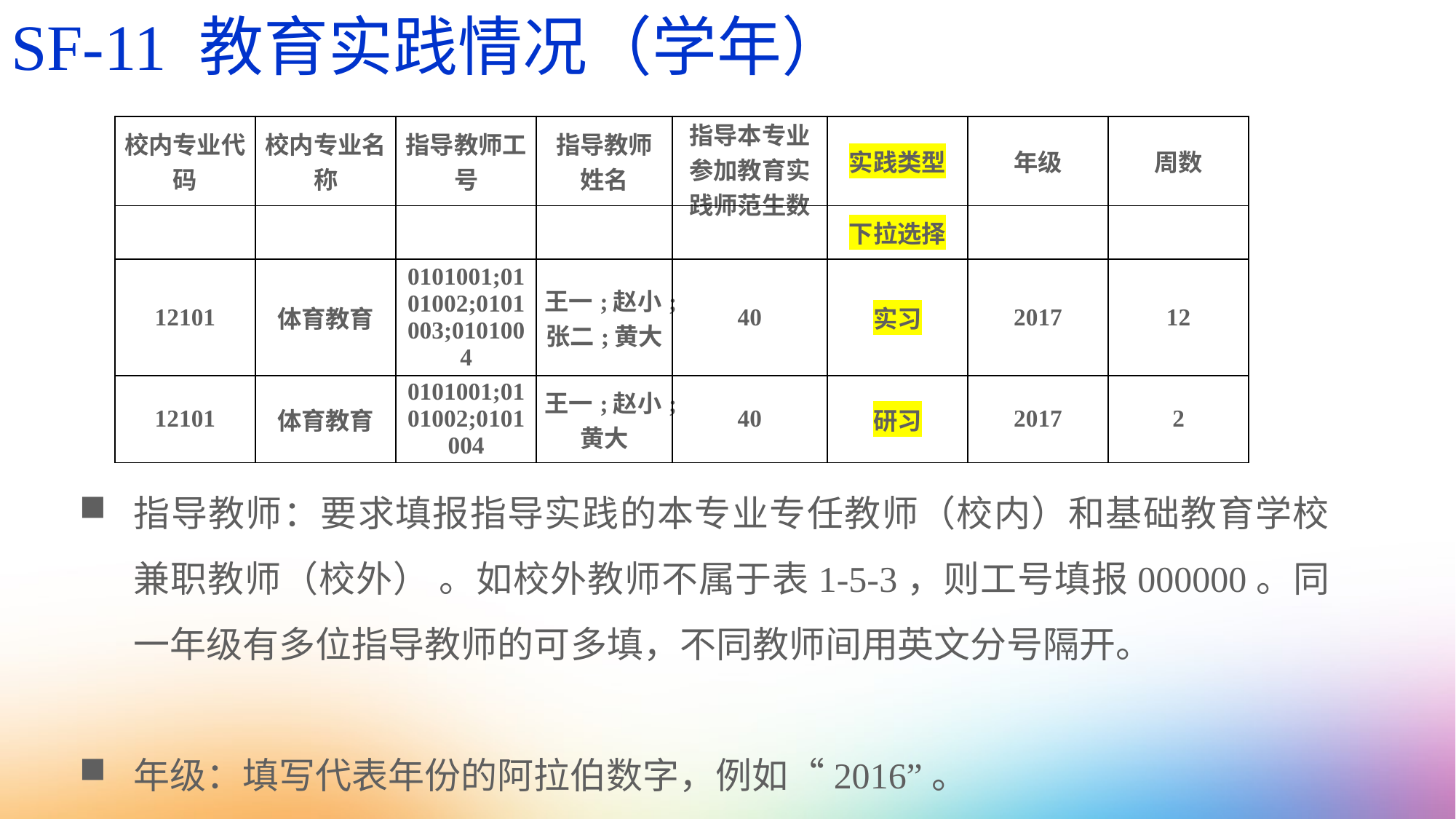

SF-11 教育实践情况（学年）

| 校内专业代码 | 校内专业名称 | 指导教师工号 | 指导教师姓名 | 指导本专业参加教育实践师范生数 | 实践类型 | 年级 | 周数 |
| --- | --- | --- | --- | --- | --- | --- | --- |
|  |  |  |  |  | 下拉选择 |  |  |
| 12101 | 体育教育 | 0101001;0101002;0101003;0101004 | 王一;赵小;张二;黄大 | 40 | 实习 | 2017 | 12 |
| 12101 | 体育教育 | 0101001;0101002;0101004 | 王一;赵小;黄大 | 40 | 研习 | 2017 | 2 |
指导教师：要求填报指导实践的本专业专任教师（校内）和基础教育学校兼职教师（校外） 。如校外教师不属于表1-5-3，则工号填报000000。同一年级有多位指导教师的可多填，不同教师间用英文分号隔开。

年级：填写代表年份的阿拉伯数字，例如“2016”。